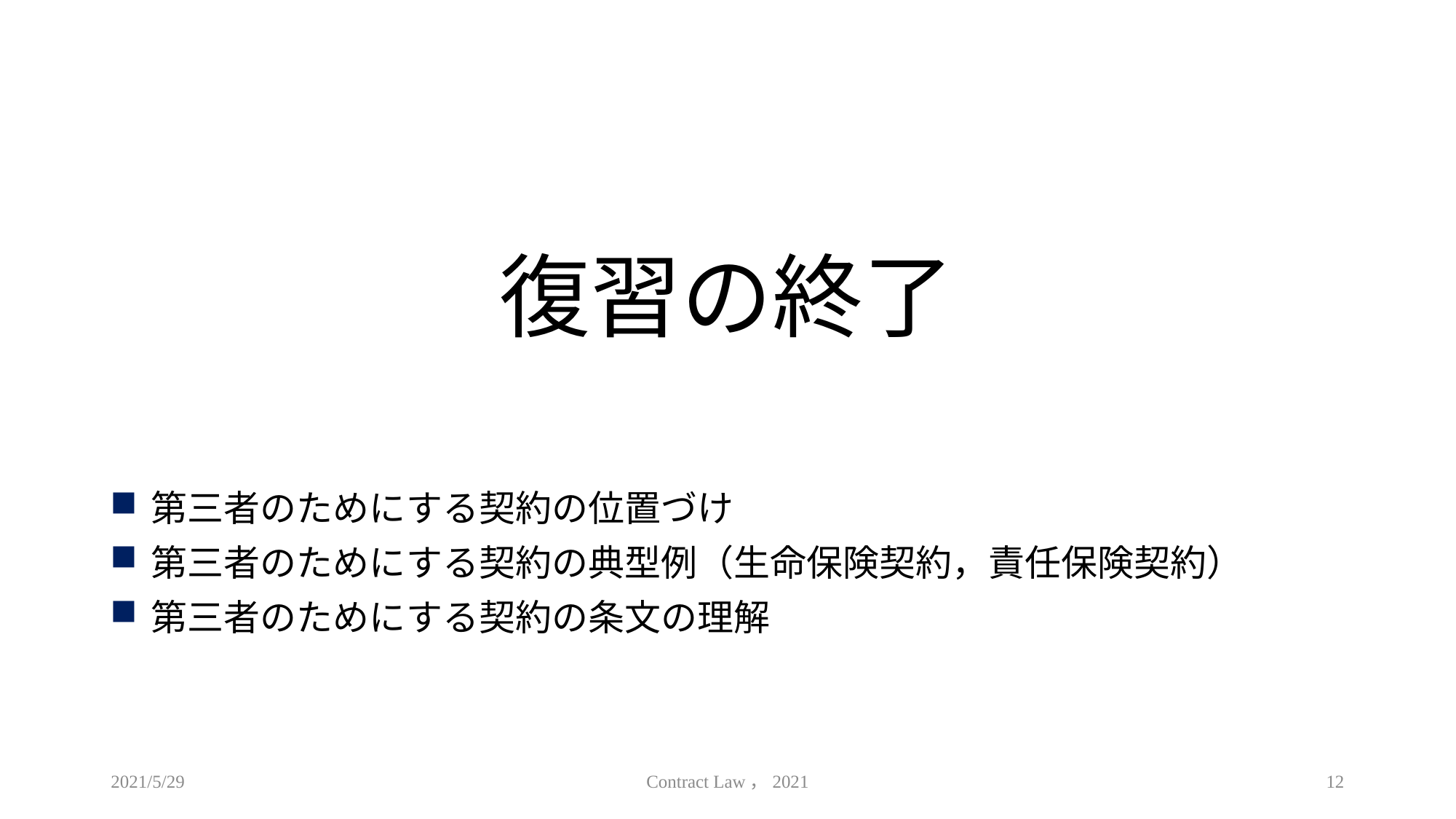

# 復習の終了
第三者のためにする契約の位置づけ
第三者のためにする契約の典型例（生命保険契約，責任保険契約）
第三者のためにする契約の条文の理解
2021/5/29
Contract Law，2021
12